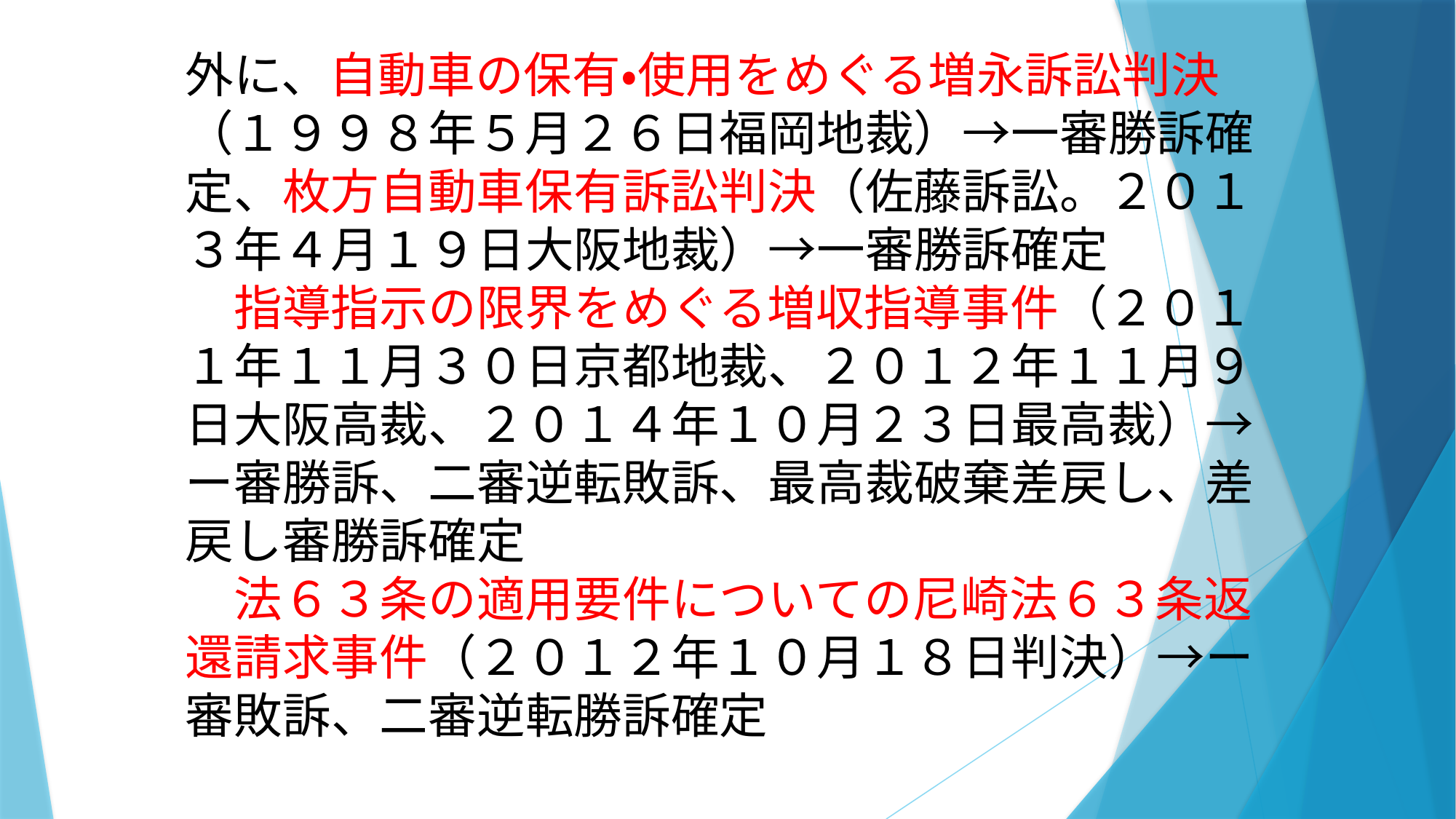

外に、自動車の保有・使用をめぐる増永訴訟判決（１９９８年５月２６日福岡地裁）→一審勝訴確
定、枚方自動車保有訴訟判決（佐藤訴訟。２０１
３年４月１９日大阪地裁）→一審勝訴確定
　指導指示の限界をめぐる増収指導事件（２０１
１年１１月３０日京都地裁、２０１２年１１月９
日大阪高裁、２０１４年１０月２３日最高裁）→
ー審勝訴、二審逆転敗訴、最高裁破棄差戻し、差
戻し審勝訴確定
　法６３条の適用要件についての尼崎法６３条返
還請求事件（２０１２年１０月１８日判決）→ー
審敗訴、二審逆転勝訴確定